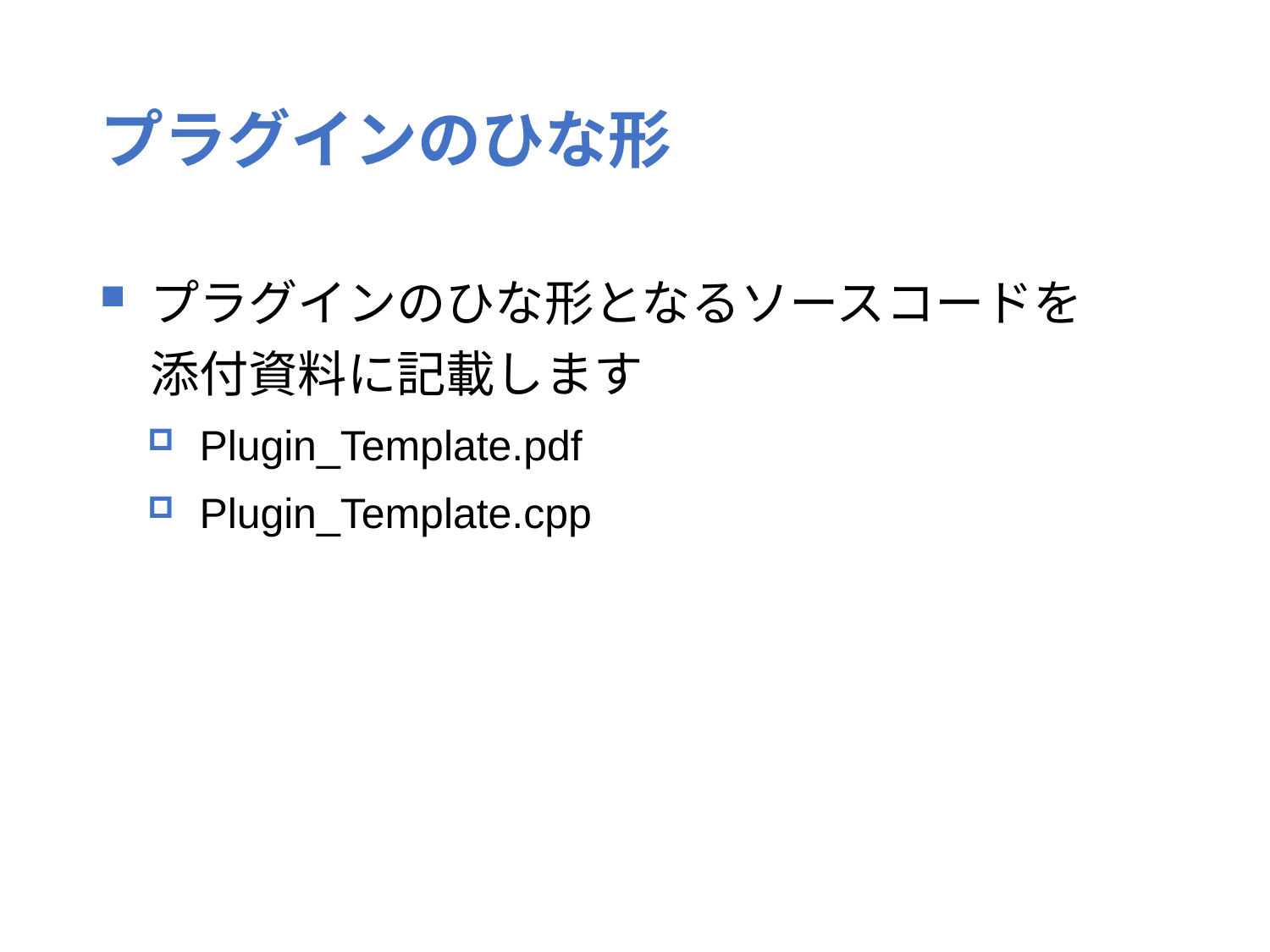

# プラグインのひな形
プラグインのひな形となるソースコードを
添付資料に記載します
Plugin_Template.pdf
Plugin_Template.cpp